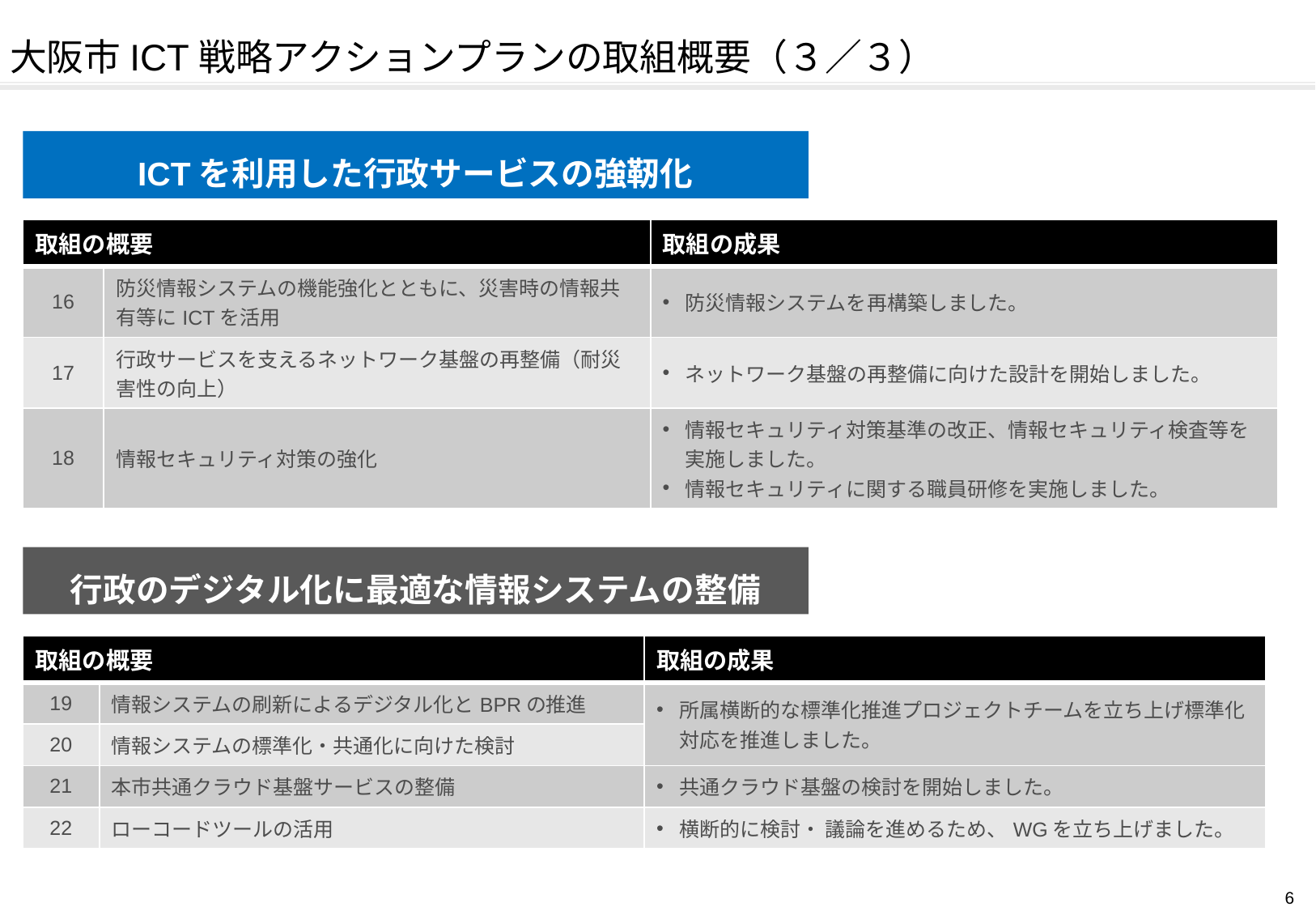

大阪市ICT戦略アクションプランの取組概要（３／３）
ICTを利用した行政サービスの強靭化
| 取組の概要 |  | 取組の成果 |
| --- | --- | --- |
| 16 | 防災情報システムの機能強化とともに、災害時の情報共有等にICTを活用 | 防災情報システムを再構築しました。 |
| 17 | 行政サービスを支えるネットワーク基盤の再整備（耐災害性の向上） | ネットワーク基盤の再整備に向けた設計を開始しました。 |
| 18 | 情報セキュリティ対策の強化 | 情報セキュリティ対策基準の改正、情報セキュリティ検査等を実施しました。 情報セキュリティに関する職員研修を実施しました。 |
行政のデジタル化に最適な情報システムの整備
| 取組の概要 |  | 取組の成果 |
| --- | --- | --- |
| 19 | 情報システムの刷新によるデジタル化とBPRの推進 | 所属横断的な標準化推進プロジェクトチームを立ち上げ標準化対応を推進しました。 |
| 20 | 情報システムの標準化・共通化に向けた検討 |  |
| 21 | 本市共通クラウド基盤サービスの整備 | 共通クラウド基盤の検討を開始しました。 |
| 22 | ローコードツールの活用 | 横断的に検討・ 議論を進めるため、WGを立ち上げました。 |
6